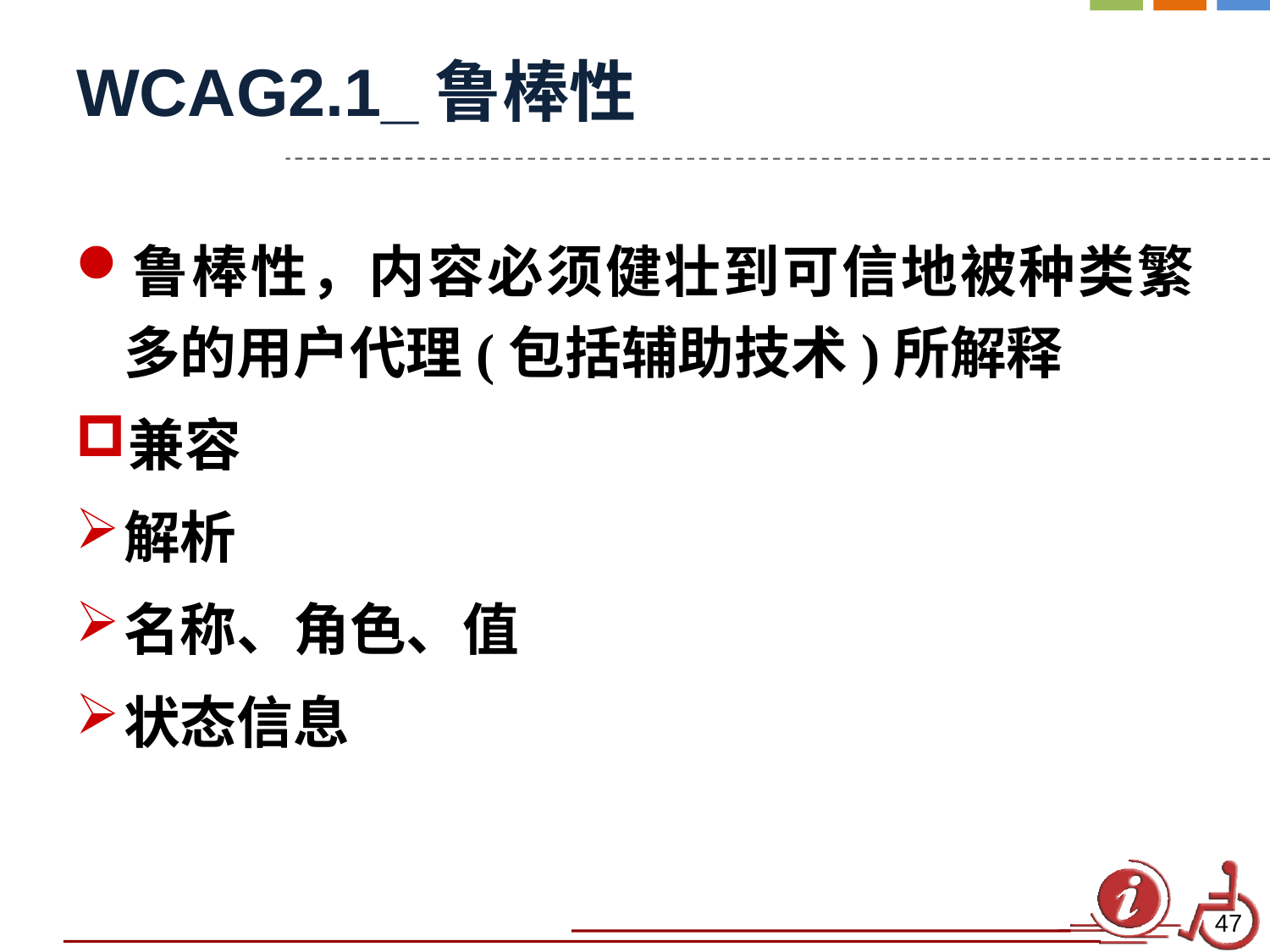

# WCAG2.1_鲁棒性
鲁棒性，内容必须健壮到可信地被种类繁多的用户代理(包括辅助技术)所解释
兼容
解析
名称、角色、值
状态信息
47